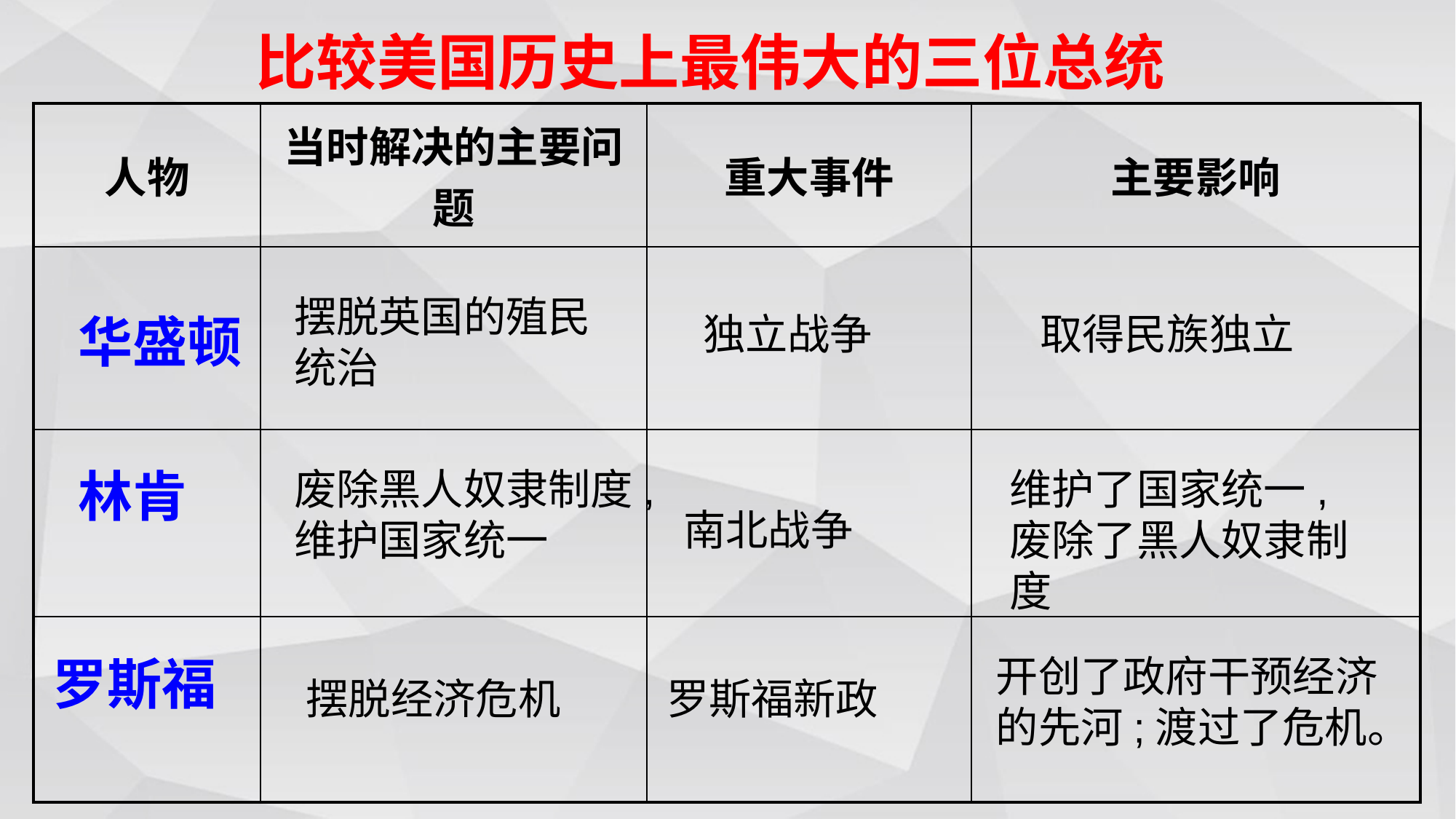

比较美国历史上最伟大的三位总统
| 人物 | 当时解决的主要问题 | 重大事件 | 主要影响 |
| --- | --- | --- | --- |
|  |  |  |  |
|  |  |  |  |
|  |  |  |  |
摆脱英国的殖民统治
华盛顿
独立战争
取得民族独立
林肯
废除黑人奴隶制度,维护国家统一
维护了国家统一,废除了黑人奴隶制度
南北战争
罗斯福
开创了政府干预经济的先河;渡过了危机。
摆脱经济危机
罗斯福新政